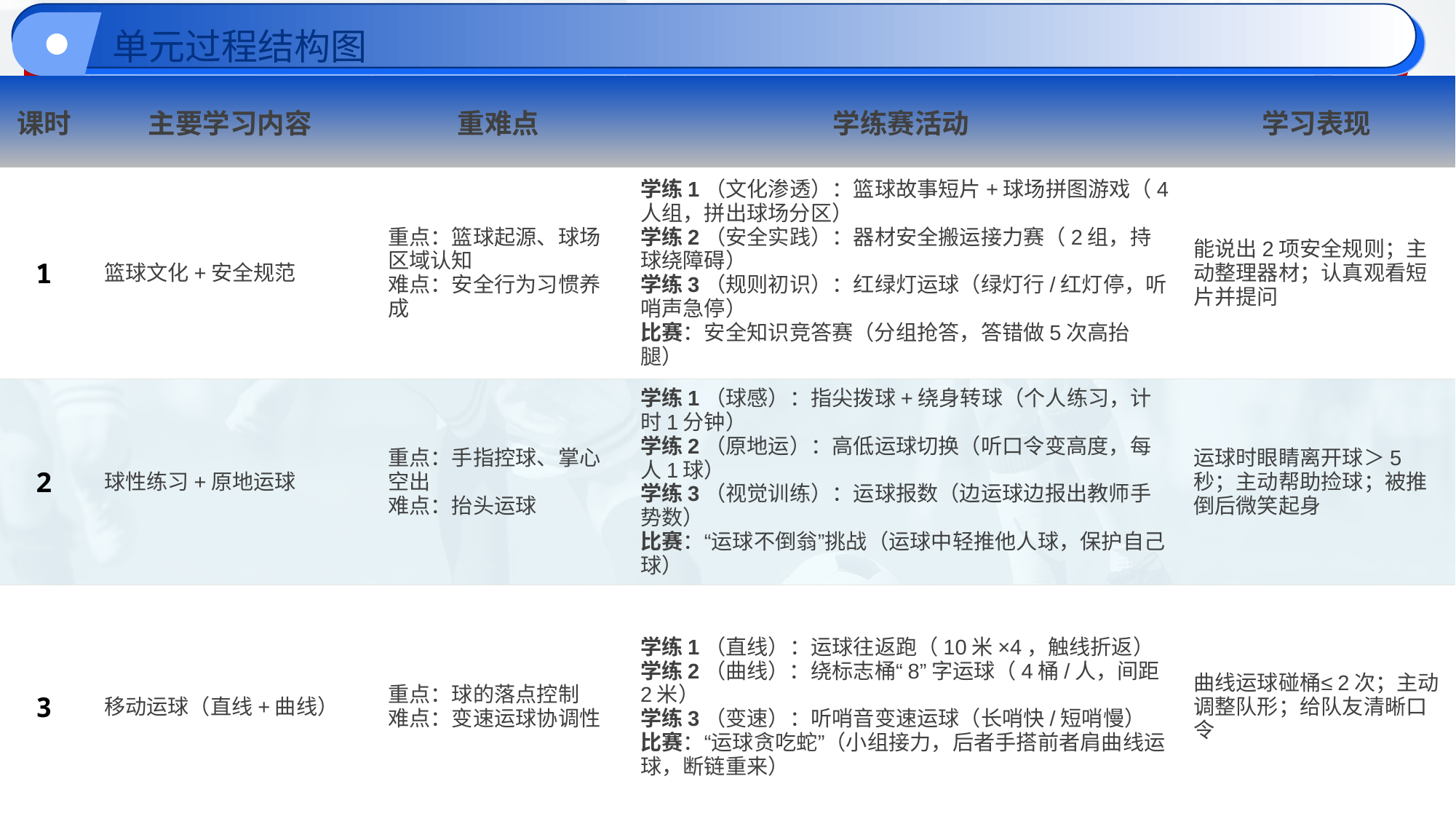

单元过程结构图

| 课时 | 主要学习内容 | 重难点 | 学练赛活动 | 学习表现 |
| --- | --- | --- | --- | --- |
| 1 | 篮球文化+安全规范 | 重点：篮球起源、球场区域认知 难点：安全行为习惯养成 | 学练1（文化渗透）：篮球故事短片+球场拼图游戏（4人组，拼出球场分区） 学练2（安全实践）：器材安全搬运接力赛（2组，持球绕障碍） 学练3（规则初识）：红绿灯运球（绿灯行/红灯停，听哨声急停） 比赛：安全知识竞答赛（分组抢答，答错做5次高抬腿） | 能说出2项安全规则；主动整理器材；认真观看短片并提问 |
| 2 | 球性练习+原地运球 | 重点：手指控球、掌心空出 难点：抬头运球 | 学练1（球感）：指尖拨球+绕身转球（个人练习，计时1分钟） 学练2（原地运）：高低运球切换（听口令变高度，每人1球） 学练3（视觉训练）：运球报数（边运球边报出教师手势数） 比赛：“运球不倒翁”挑战（运球中轻推他人球，保护自己球） | 运球时眼睛离开球＞5秒；主动帮助捡球；被推倒后微笑起身 |
| 3 | 移动运球（直线+曲线） | 重点：球的落点控制 难点：变速运球协调性 | 学练1（直线）：运球往返跑（10米×4，触线折返） 学练2（曲线）：绕标志桶“8”字运球（4桶/人，间距2米） 学练3（变速）：听哨音变速运球（长哨快/短哨慢） 比赛：“运球贪吃蛇”（小组接力，后者手搭前者肩曲线运球，断链重来） | 曲线运球碰桶≤2次；主动调整队形；给队友清晰口令 |